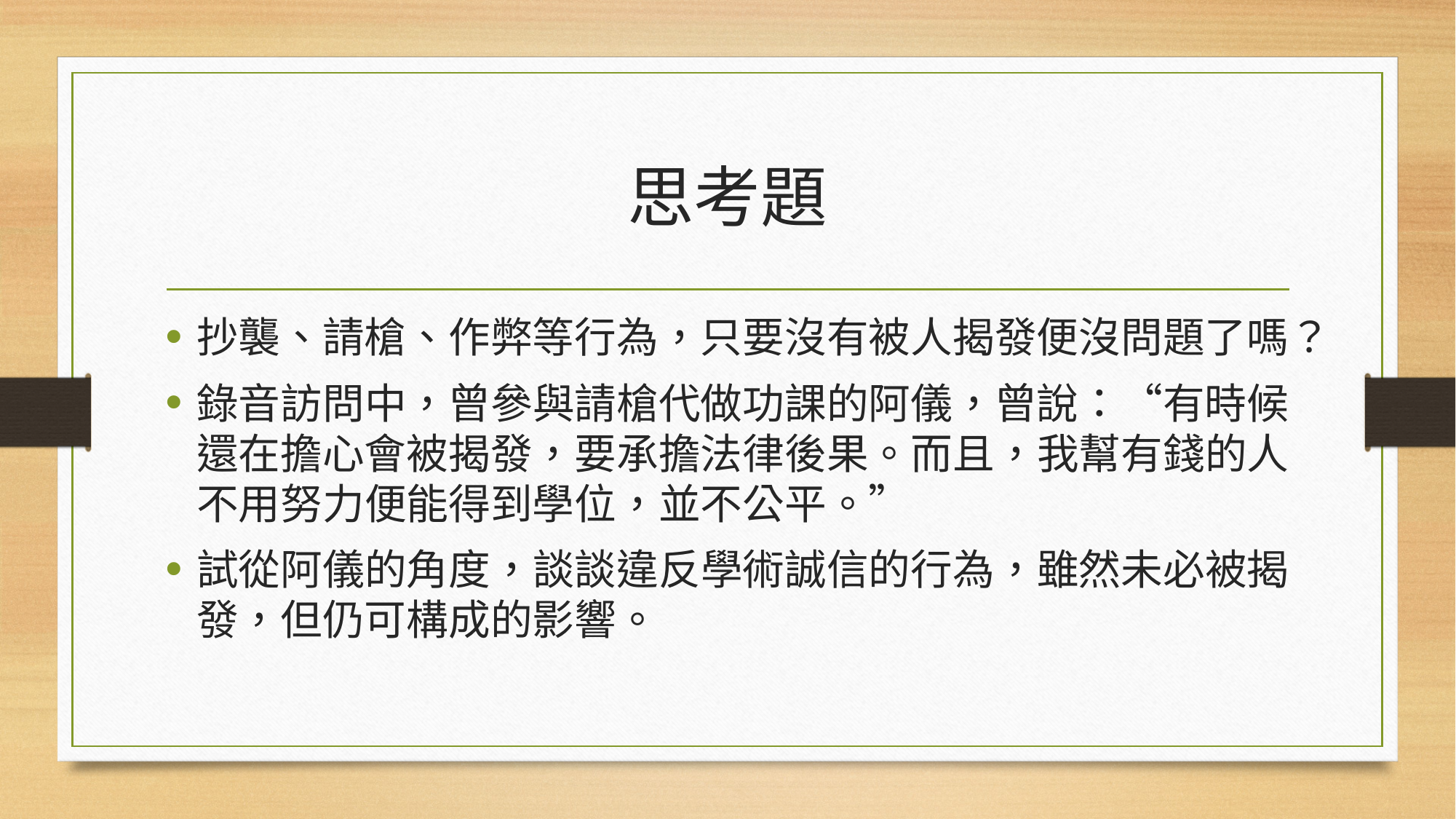

# 思考題
抄襲、請槍、作弊等行為，只要沒有被人揭發便沒問題了嗎？
錄音訪問中，曾參與請槍代做功課的阿儀，曾說：“有時候還在擔心會被揭發，要承擔法律後果。而且，我幫有錢的人不用努力便能得到學位，並不公平。”
試從阿儀的角度，談談違反學術誠信的行為，雖然未必被揭發，但仍可構成的影響。